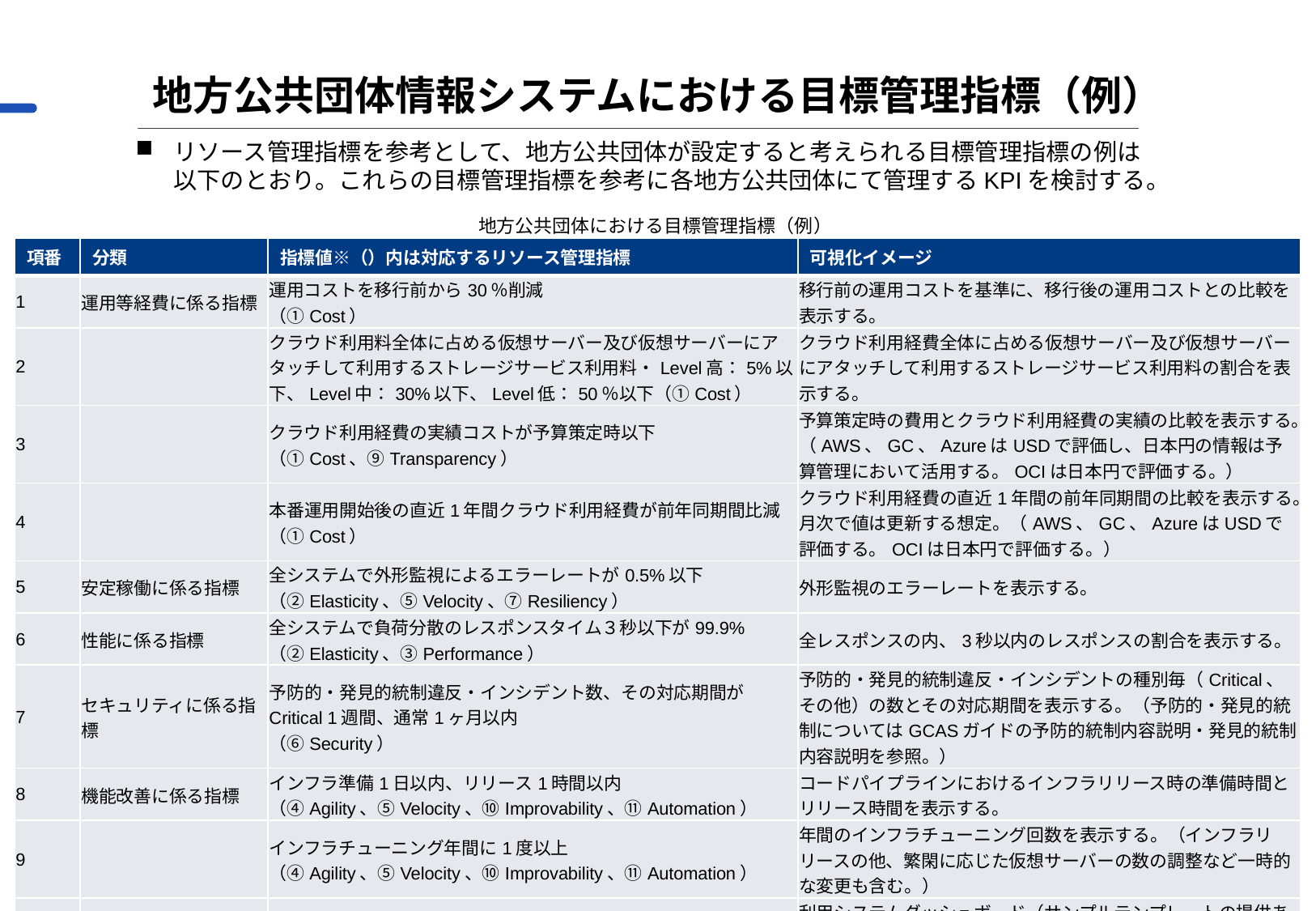

地方公共団体情報システムにおける目標管理指標（例）
リソース管理指標を参考として、地方公共団体が設定すると考えられる目標管理指標の例は以下のとおり。これらの目標管理指標を参考に各地方公共団体にて管理するKPIを検討する。

地方公共団体における目標管理指標（例）
| 項番 | 分類 | 指標値※（）内は対応するリソース管理指標 | 可視化イメージ |
| --- | --- | --- | --- |
| 1 | 運用等経費に係る指標 | 運用コストを移行前から30％削減 （①Cost） | 移行前の運用コストを基準に、移行後の運用コストとの比較を表示する。 |
| 2 |  | クラウド利用料全体に占める仮想サーバー及び仮想サーバーにアタッチして利用するストレージサービス利用料・Level高：5%以下、Level中：30%以下、Level低：50％以下（①Cost） | クラウド利用経費全体に占める仮想サーバー及び仮想サーバーにアタッチして利用するストレージサービス利用料の割合を表示する。 |
| 3 |  | クラウド利用経費の実績コストが予算策定時以下 （①Cost、⑨Transparency） | 予算策定時の費用とクラウド利用経費の実績の比較を表示する。（AWS、GC、AzureはUSDで評価し、日本円の情報は予算管理において活用する。OCIは日本円で評価する。） |
| 4 |  | 本番運用開始後の直近1年間クラウド利用経費が前年同期間比減 （①Cost） | クラウド利用経費の直近1年間の前年同期間の比較を表示する。月次で値は更新する想定。（AWS、GC、AzureはUSDで評価する。OCIは日本円で評価する。） |
| 5 | 安定稼働に係る指標 | 全システムで外形監視によるエラーレートが0.5%以下 （②Elasticity、⑤Velocity、⑦Resiliency） | 外形監視のエラーレートを表示する。 |
| 6 | 性能に係る指標 | 全システムで負荷分散のレスポンスタイム３秒以下が99.9% （②Elasticity、③Performance） | 全レスポンスの内、3秒以内のレスポンスの割合を表示する。 |
| 7 | セキュリティに係る指標 | 予防的・発見的統制違反・インシデント数、その対応期間がCritical 1週間、通常1ヶ月以内 （⑥Security） | 予防的・発見的統制違反・インシデントの種別毎（Critical、その他）の数とその対応期間を表示する。（予防的・発見的統制についてはGCASガイドの予防的統制内容説明・発見的統制内容説明を参照。） |
| 8 | 機能改善に係る指標 | インフラ準備1日以内、リリース1時間以内 （④Agility、⑤Velocity、⑩Improvability、⑪Automation） | コードパイプラインにおけるインフラリリース時の準備時間とリリース時間を表示する。 |
| 9 |  | インフラチューニング年間に1度以上 （④Agility、⑤Velocity、⑩Improvability、⑪Automation） | 年間のインフラチューニング回数を表示する。（インフラリリースの他、繁閑に応じた仮想サーバーの数の調整など一時的な変更も含む。） |
| 10 | 目標値達成に係る指標 | 各指標値が目標値を達成している割合 （⑧Observability、⑨Transparency、⑩Improvability） | 利用システムダッシュボード（サンプルテンプレートの提供あり）で可視化する指標値が目標値を達成している割合を表示する。（目標値を達成している項目数／目標値を設定している項目数） |
8